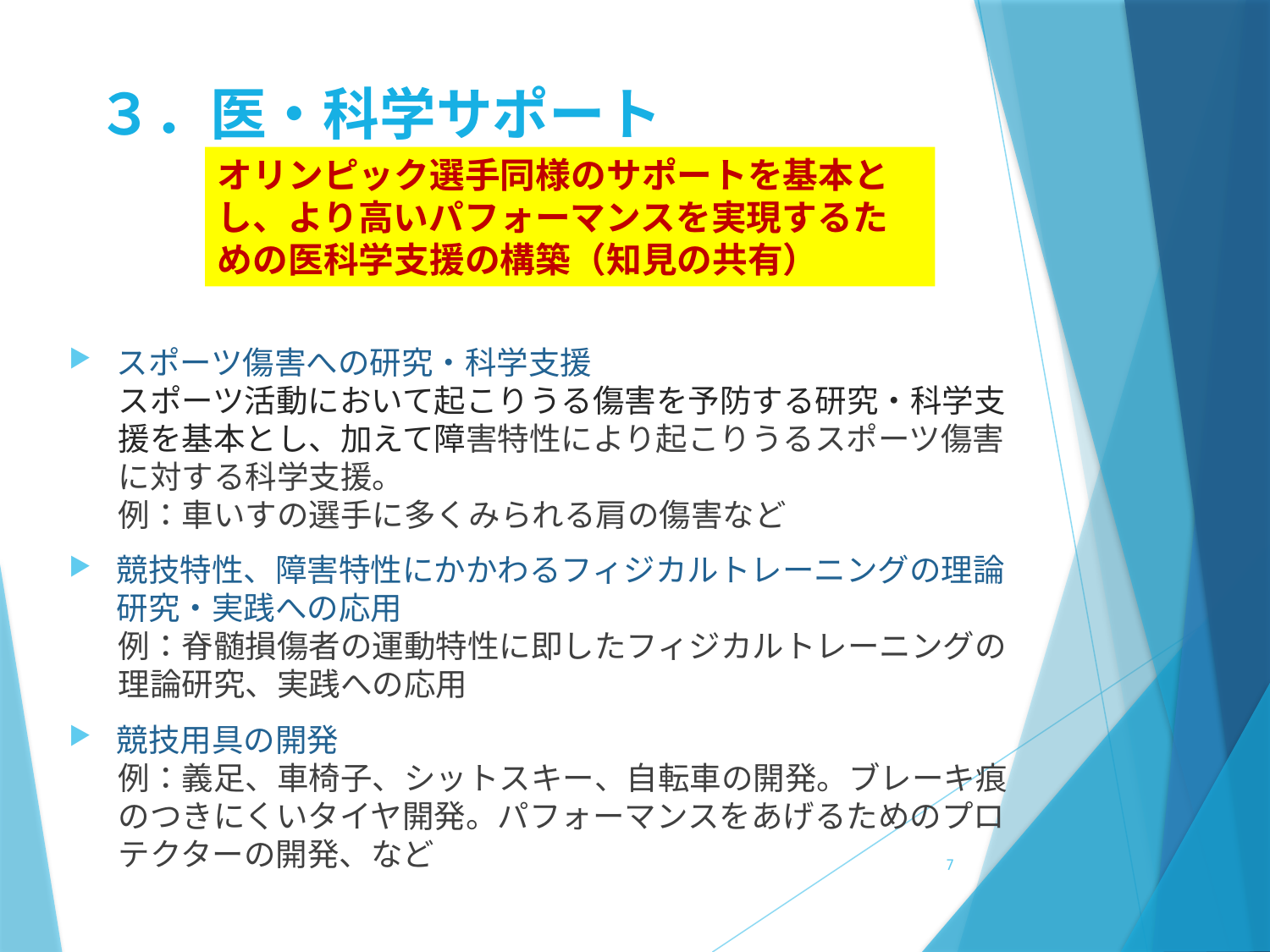

# ３．医・科学サポート
オリンピック選手同様のサポートを基本とし、より高いパフォーマンスを実現するための医科学支援の構築（知見の共有）
スポーツ傷害への研究・科学支援
スポーツ活動において起こりうる傷害を予防する研究・科学支援を基本とし、加えて障害特性により起こりうるスポーツ傷害に対する科学支援。
例：車いすの選手に多くみられる肩の傷害など
競技特性、障害特性にかかわるフィジカルトレーニングの理論研究・実践への応用
例：脊髄損傷者の運動特性に即したフィジカルトレーニングの理論研究、実践への応用
競技用具の開発
例：義足、車椅子、シットスキー、自転車の開発。ブレーキ痕のつきにくいタイヤ開発。パフォーマンスをあげるためのプロテクターの開発、など
7